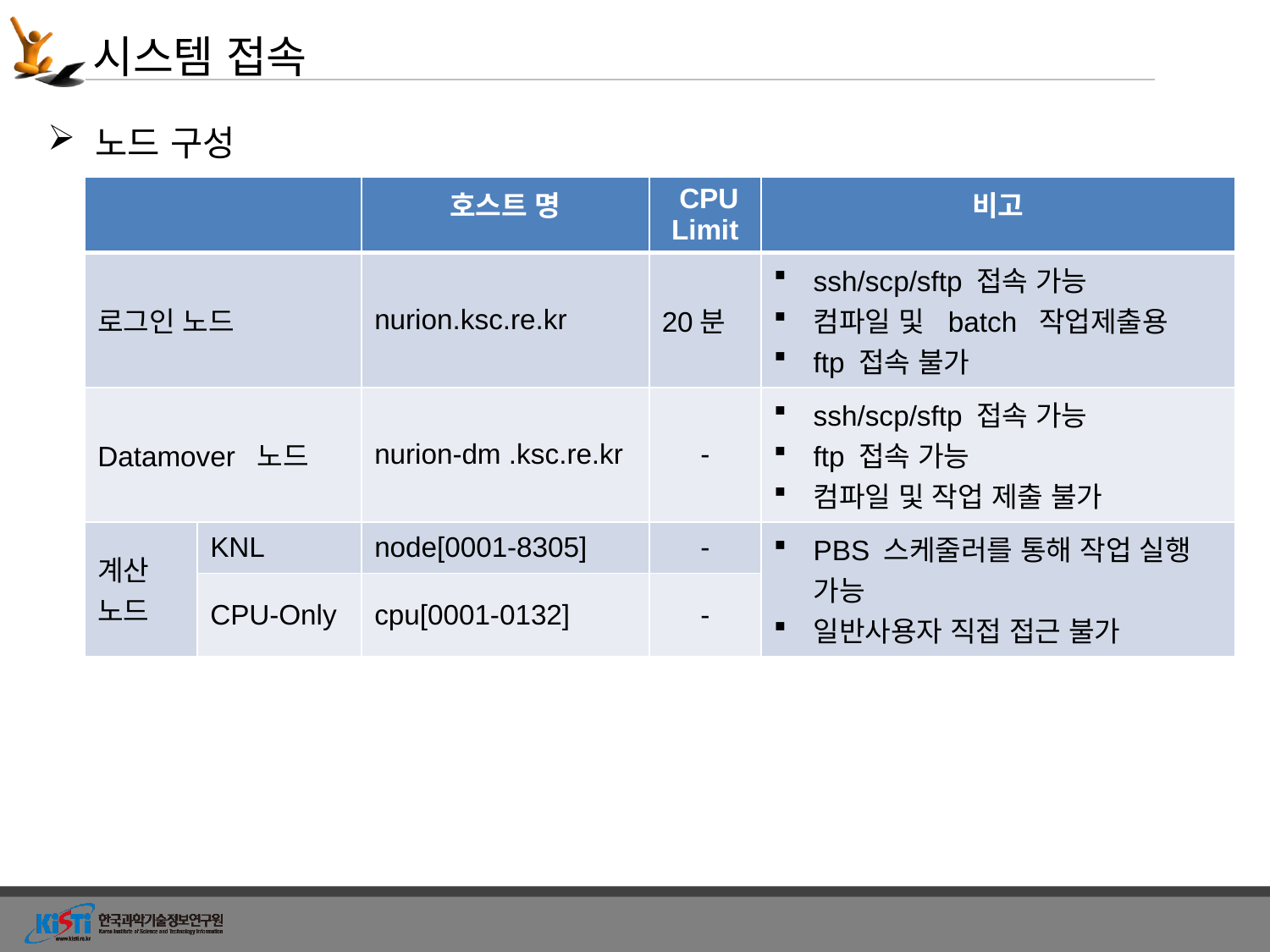

# 시스템 접속
노드 구성
|  |  | 호스트 명 | CPU Limit | 비고 |
| --- | --- | --- | --- | --- |
| 로그인 노드 |  | nurion.ksc.re.kr | 20분 | ssh/scp/sftp 접속 가능 컴파일 및 batch 작업제출용 ftp 접속 불가 |
| Datamover 노드 |  | nurion-dm .ksc.re.kr | - | ssh/scp/sftp 접속 가능 ftp 접속 가능 컴파일 및 작업 제출 불가 |
| 계산 노드 | KNL | node[0001-8305] | - | PBS 스케줄러를 통해 작업 실행 가능 일반사용자 직접 접근 불가 |
|  | CPU-Only | cpu[0001-0132] | - |  |
9